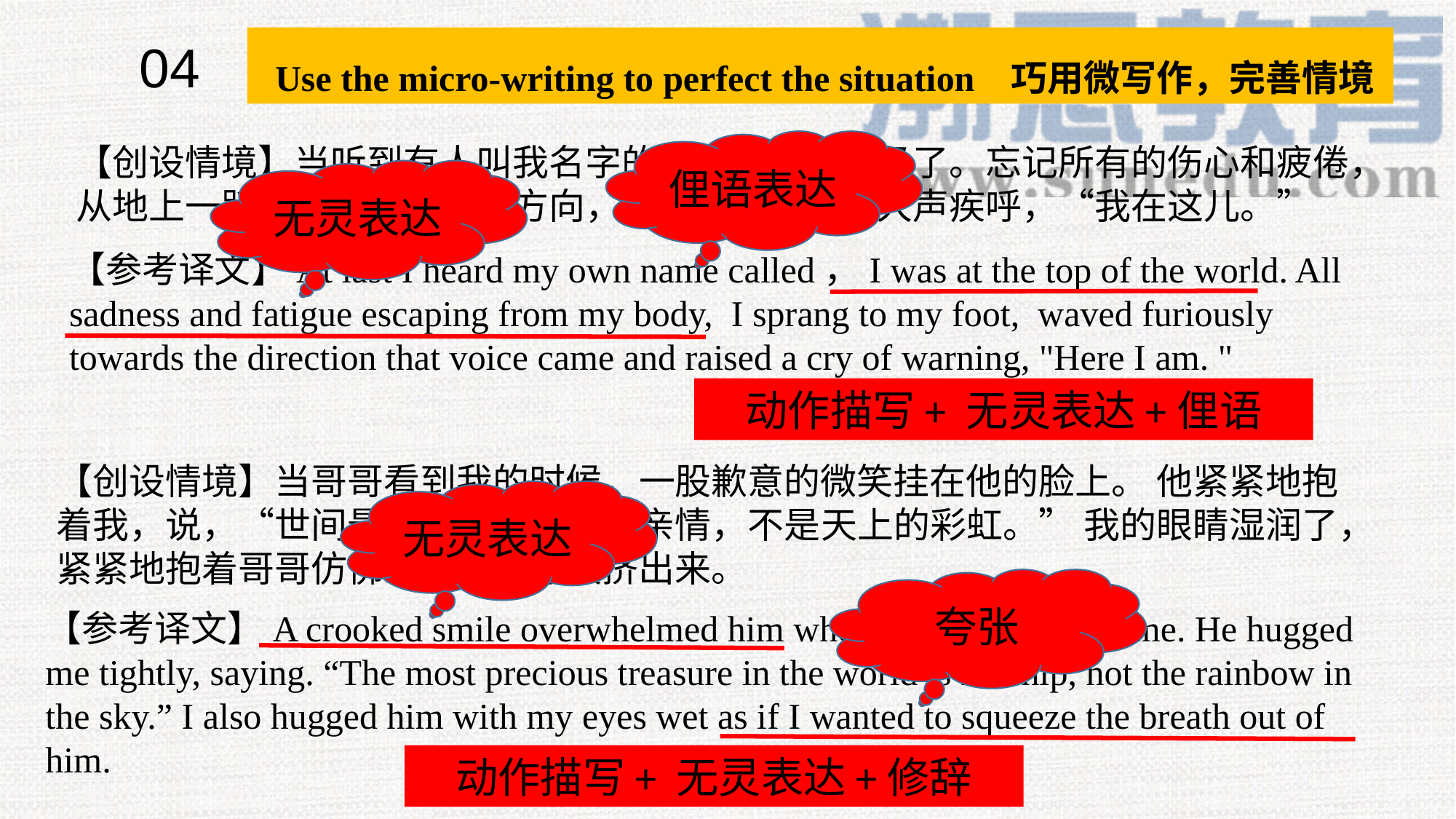

04
 Use the micro-writing to perfect the situation   巧用微写作，完善情境
俚语表达
【创设情境】当听到有人叫我名字的时态，我高兴极了。忘记所有的伤心和疲倦，从地上一跃而起，朝喊我的方向，拼命地挥手，并大声疾呼，“我在这儿。”
无灵表达
【参考译文】At last I heard my own name called，I was at the top of the world. All sadness and fatigue escaping from my body,  I sprang to my foot,  waved furiously towards the direction that voice came and raised a cry of warning, "Here I am. "
动作描写+ 无灵表达+俚语
【创设情境】当哥哥看到我的时候，一股歉意的微笑挂在他的脸上。 他紧紧地抱着我，说，“世间最最珍贵的珍宝是亲情，不是天上的彩虹。” 我的眼睛湿润了，紧紧地抱着哥哥仿佛想把他的呼吸挤出来。
无灵表达
夸张
【参考译文】A crooked smile overwhelmed him when he caught siht of me. He hugged me tightly, saying. “The most precious treasure in the world is kinship, not the rainbow in the sky.” I also hugged him with my eyes wet as if I wanted to squeeze the breath out of him.
动作描写+ 无灵表达+修辞